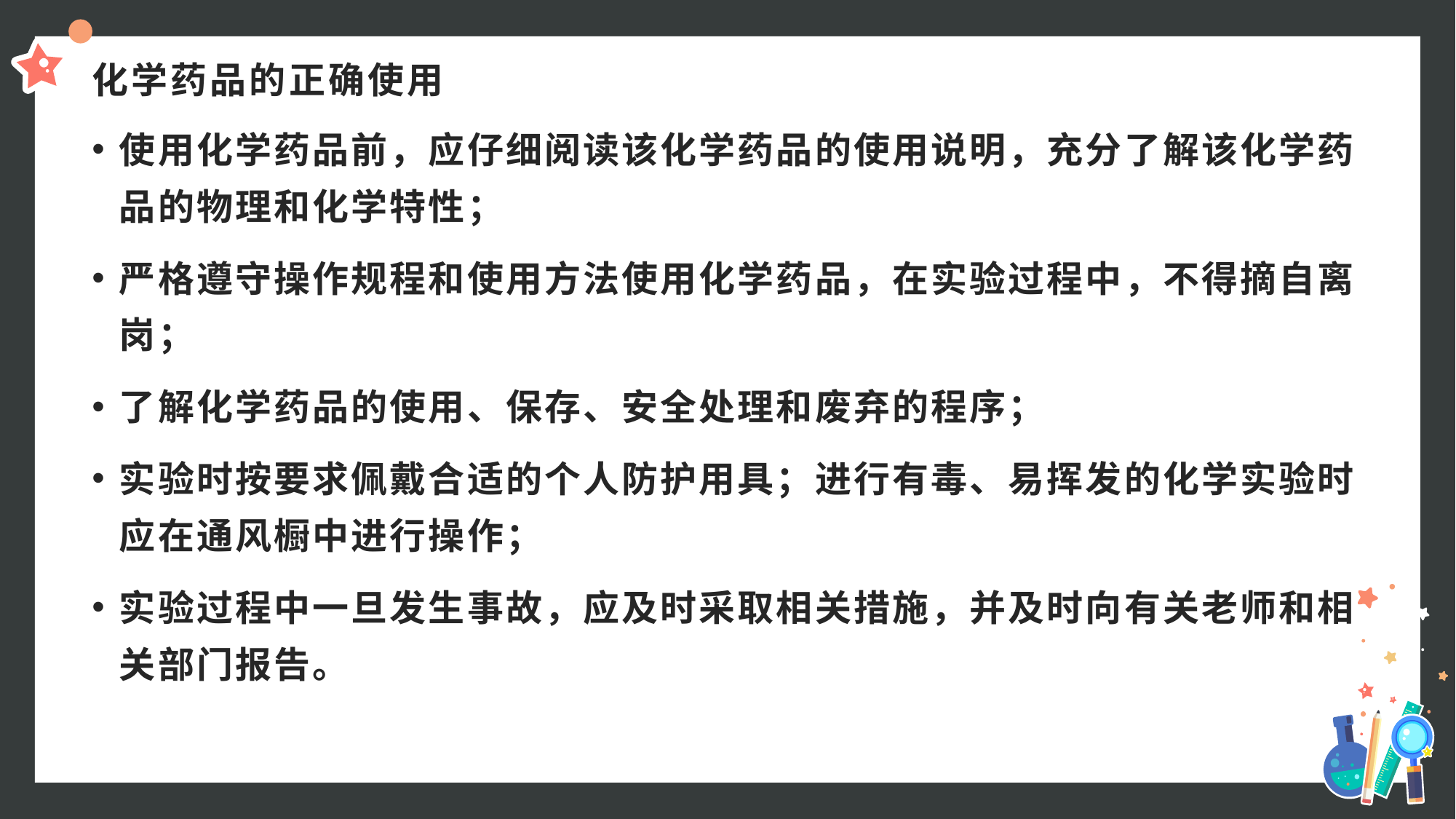

# 化学药品的正确使用
使用化学药品前，应仔细阅读该化学药品的使用说明，充分了解该化学药品的物理和化学特性；
严格遵守操作规程和使用方法使用化学药品，在实验过程中，不得摘自离岗；
了解化学药品的使用、保存、安全处理和废弃的程序；
实验时按要求佩戴合适的个人防护用具；进行有毒、易挥发的化学实验时应在通风橱中进行操作；
实验过程中一旦发生事故，应及时采取相关措施，并及时向有关老师和相关部门报告。